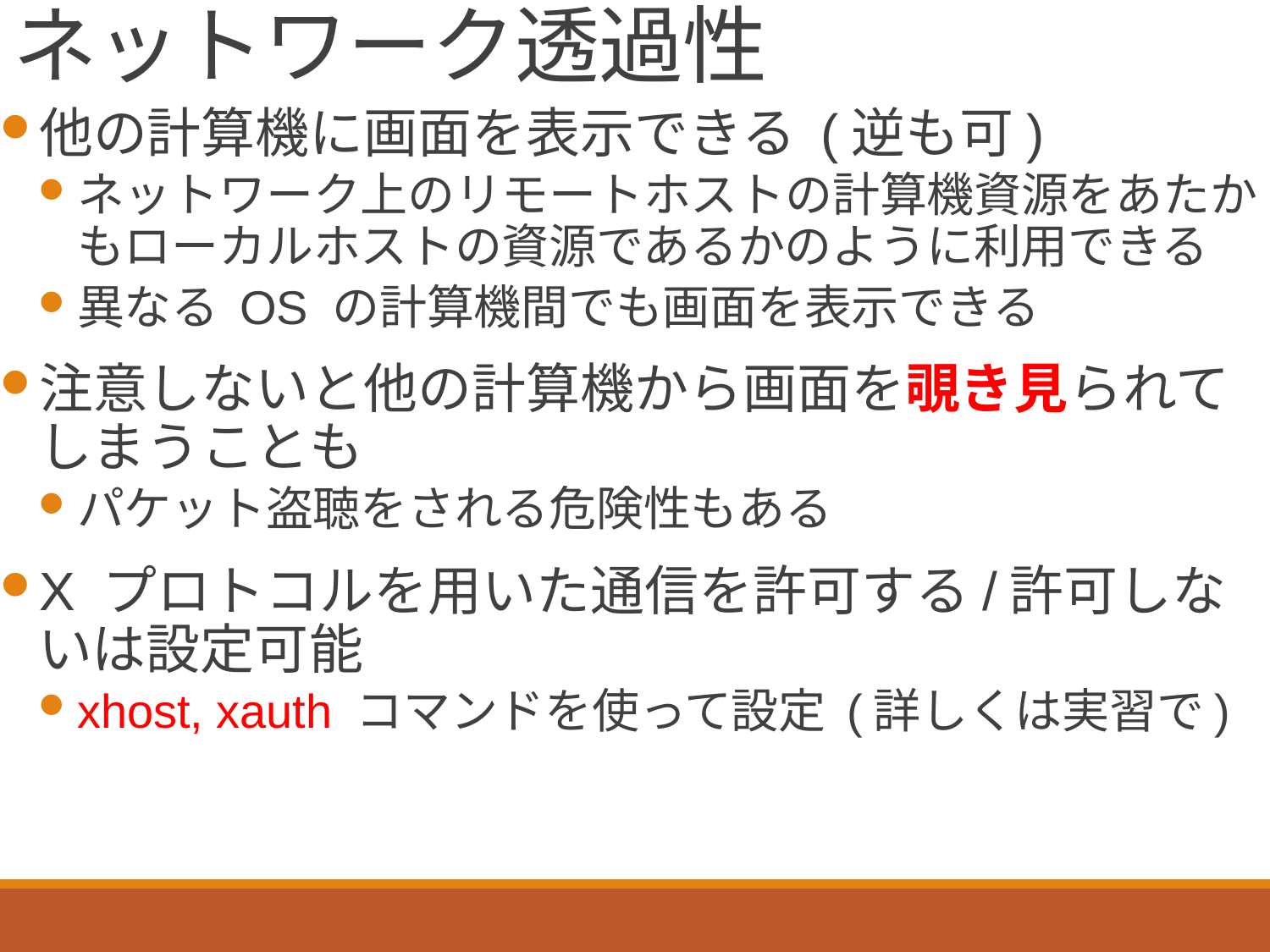

# ネットワーク透過性
他の計算機に画面を表示できる (逆も可)
ネットワーク上のリモートホストの計算機資源をあたかもローカルホストの資源であるかのように利用できる
異なる OS の計算機間でも画面を表示できる
注意しないと他の計算機から画面を覗き見られてしまうことも
パケット盗聴をされる危険性もある
X プロトコルを用いた通信を許可する/許可しないは設定可能
xhost, xauth コマンドを使って設定 (詳しくは実習で)